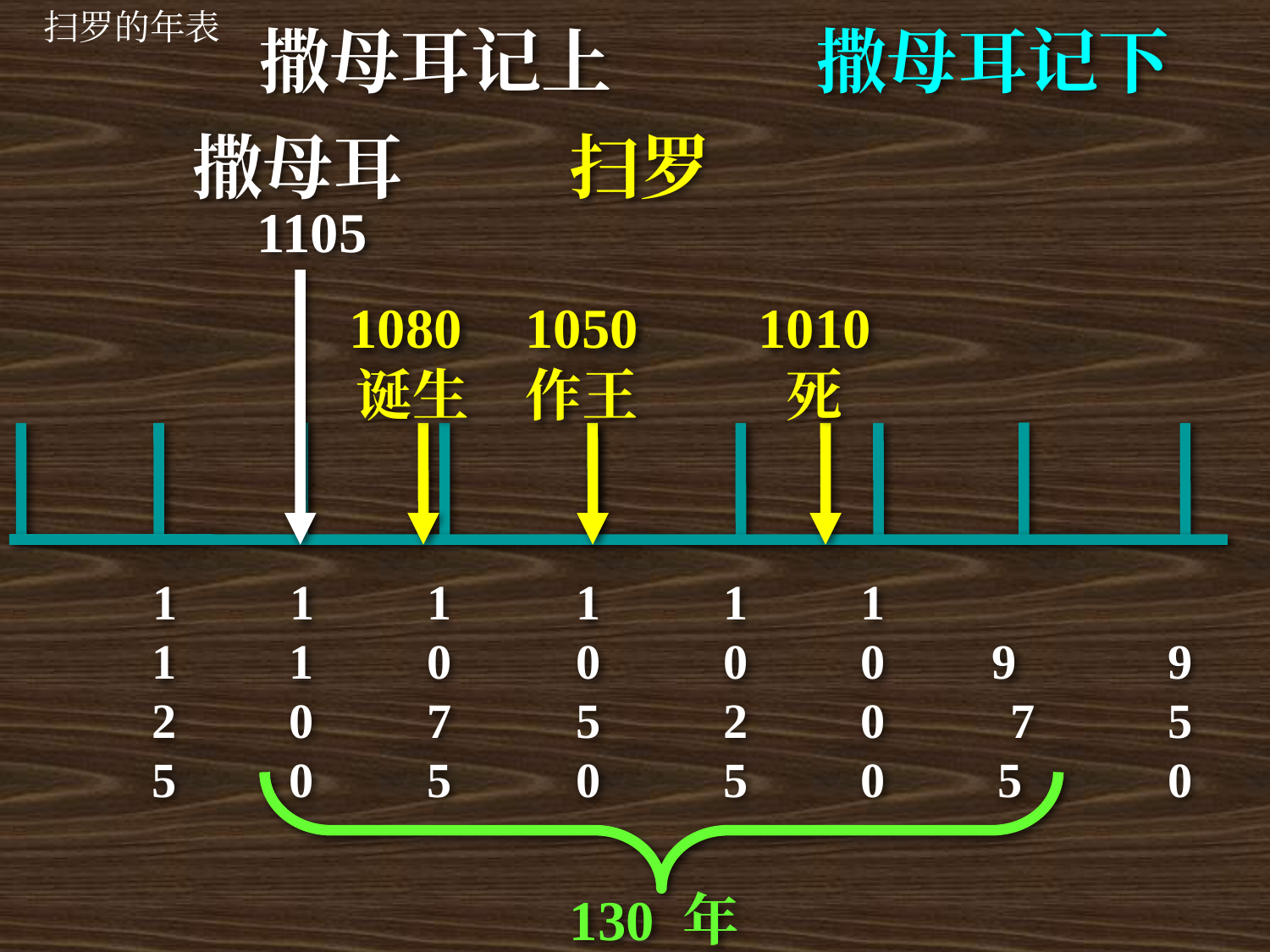

扫罗的年表
撒母耳记上
撒母耳记下
撒母耳
扫罗
1105

1080诞生
1050
作王
1010
死

1125
1100
1075
1050
1025
1000
   9    7 5
 950
130 年